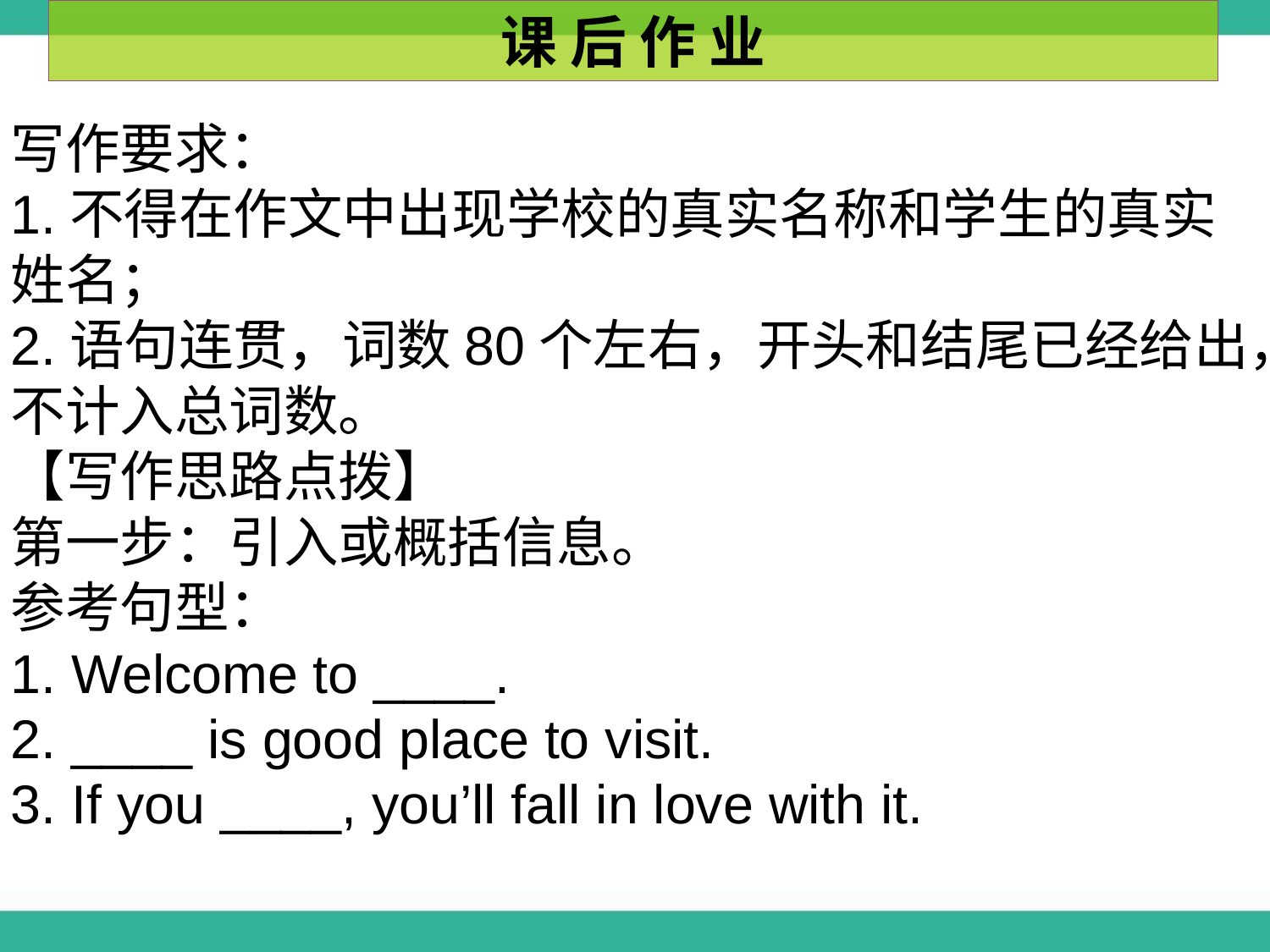

课 后 作 业
写作要求：
1.不得在作文中出现学校的真实名称和学生的真实姓名；
2.语句连贯，词数80个左右，开头和结尾已经给出，不计入总词数。
【写作思路点拨】
第一步：引入或概括信息。
参考句型：
1. Welcome to ____.
2. ____ is good place to visit.
3. If you ____, you’ll fall in love with it.